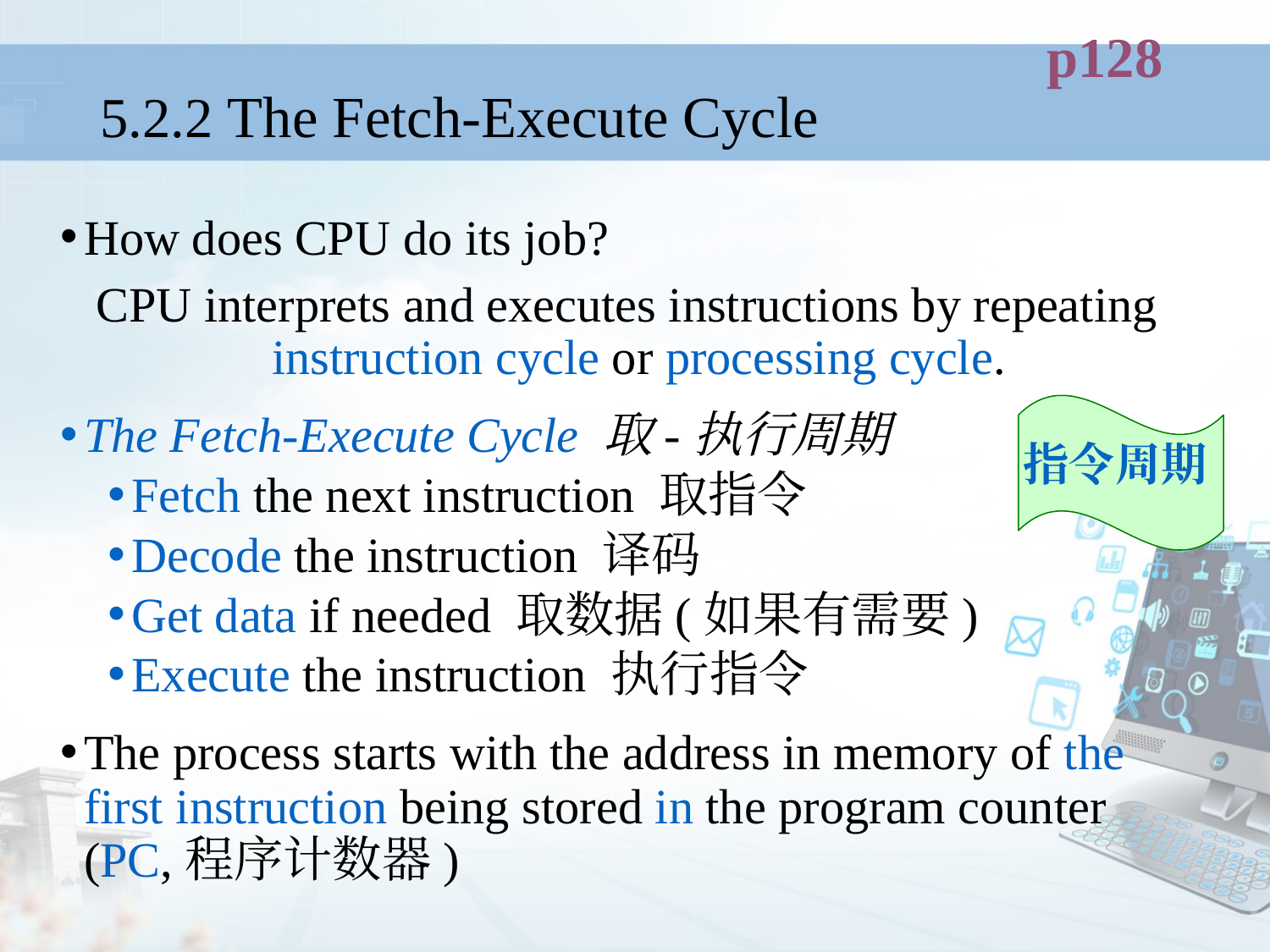

p128
# 5.2.2 The Fetch-Execute Cycle
How does CPU do its job?
CPU interprets and executes instructions by repeating instruction cycle or processing cycle.
The Fetch-Execute Cycle 取-执行周期
Fetch the next instruction 取指令
Decode the instruction 译码
Get data if needed 取数据(如果有需要)
Execute the instruction 执行指令
The process starts with the address in memory of the first instruction being stored in the program counter (PC,程序计数器)

指令周期